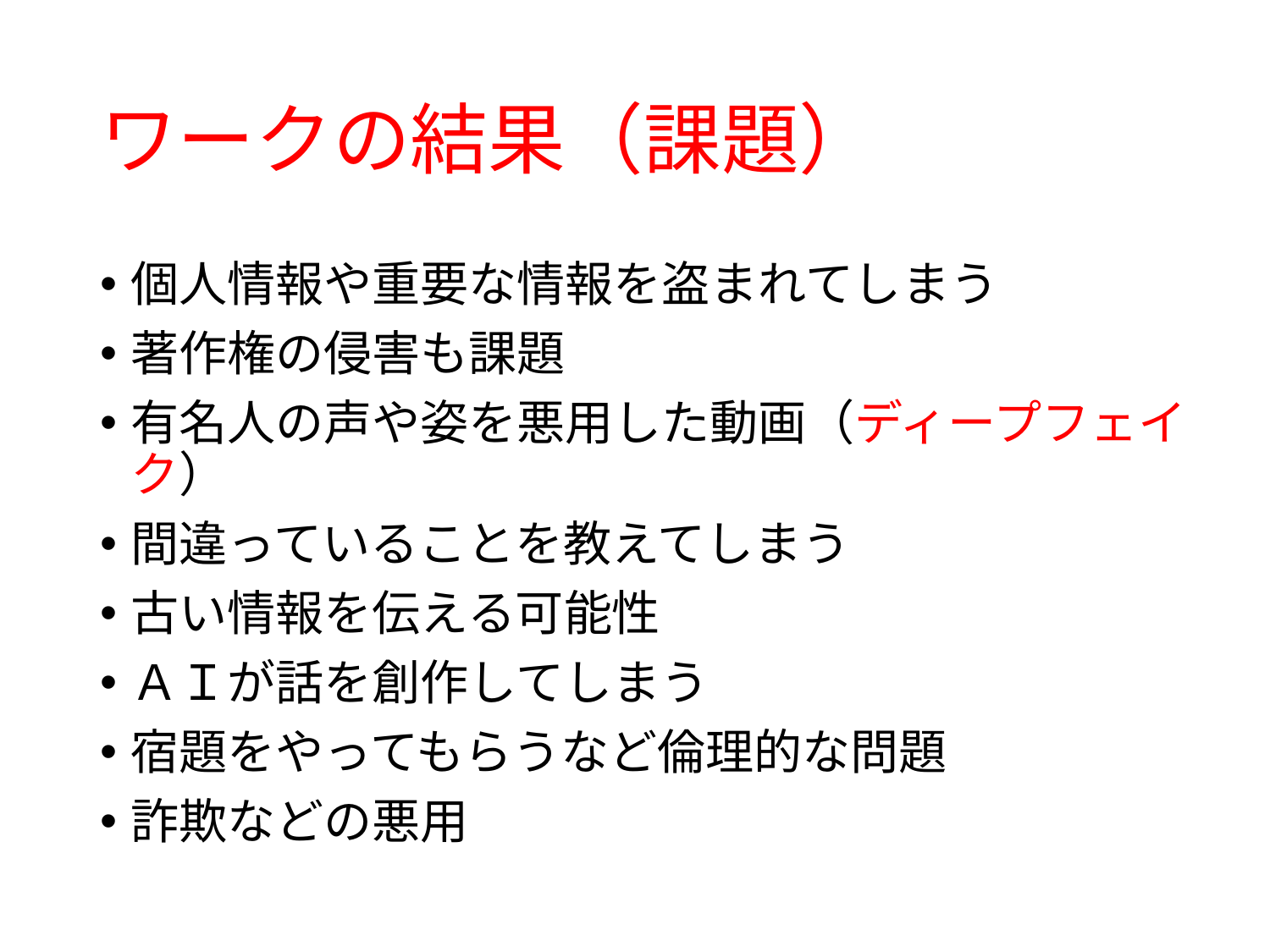

# ワークの結果（課題）
個人情報や重要な情報を盗まれてしまう
著作権の侵害も課題
有名人の声や姿を悪用した動画（ディープフェイク）
間違っていることを教えてしまう
古い情報を伝える可能性
ＡＩが話を創作してしまう
宿題をやってもらうなど倫理的な問題
詐欺などの悪用